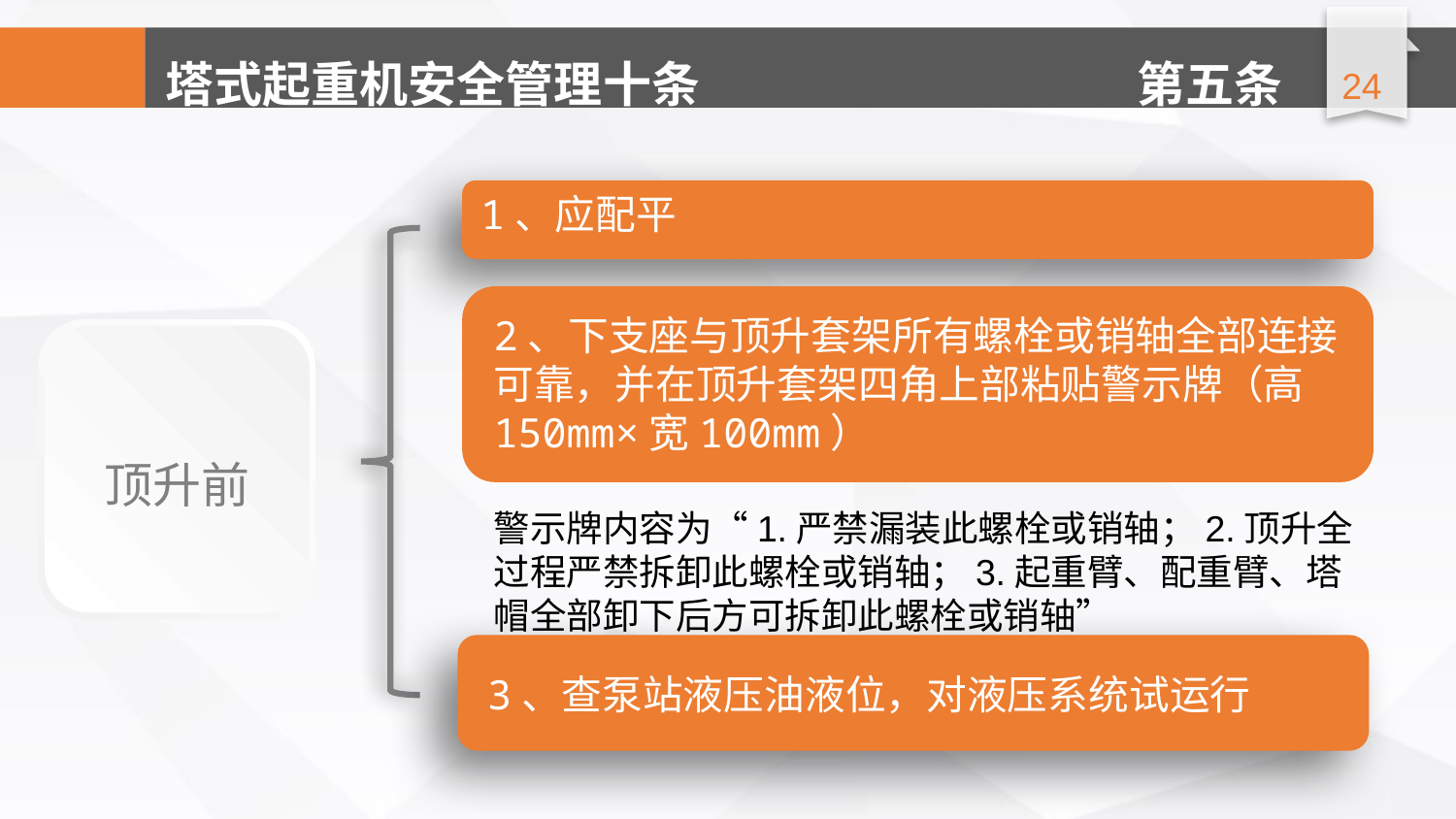

延时符
第五条

1、应配平

2、下支座与顶升套架所有螺栓或销轴全部连接可靠，并在顶升套架四角上部粘贴警示牌（高150mm×宽100mm）

顶升前
警示牌内容为“1.严禁漏装此螺栓或销轴；2.顶升全过程严禁拆卸此螺栓或销轴；3.起重臂、配重臂、塔帽全部卸下后方可拆卸此螺栓或销轴”

3、查泵站液压油液位，对液压系统试运行